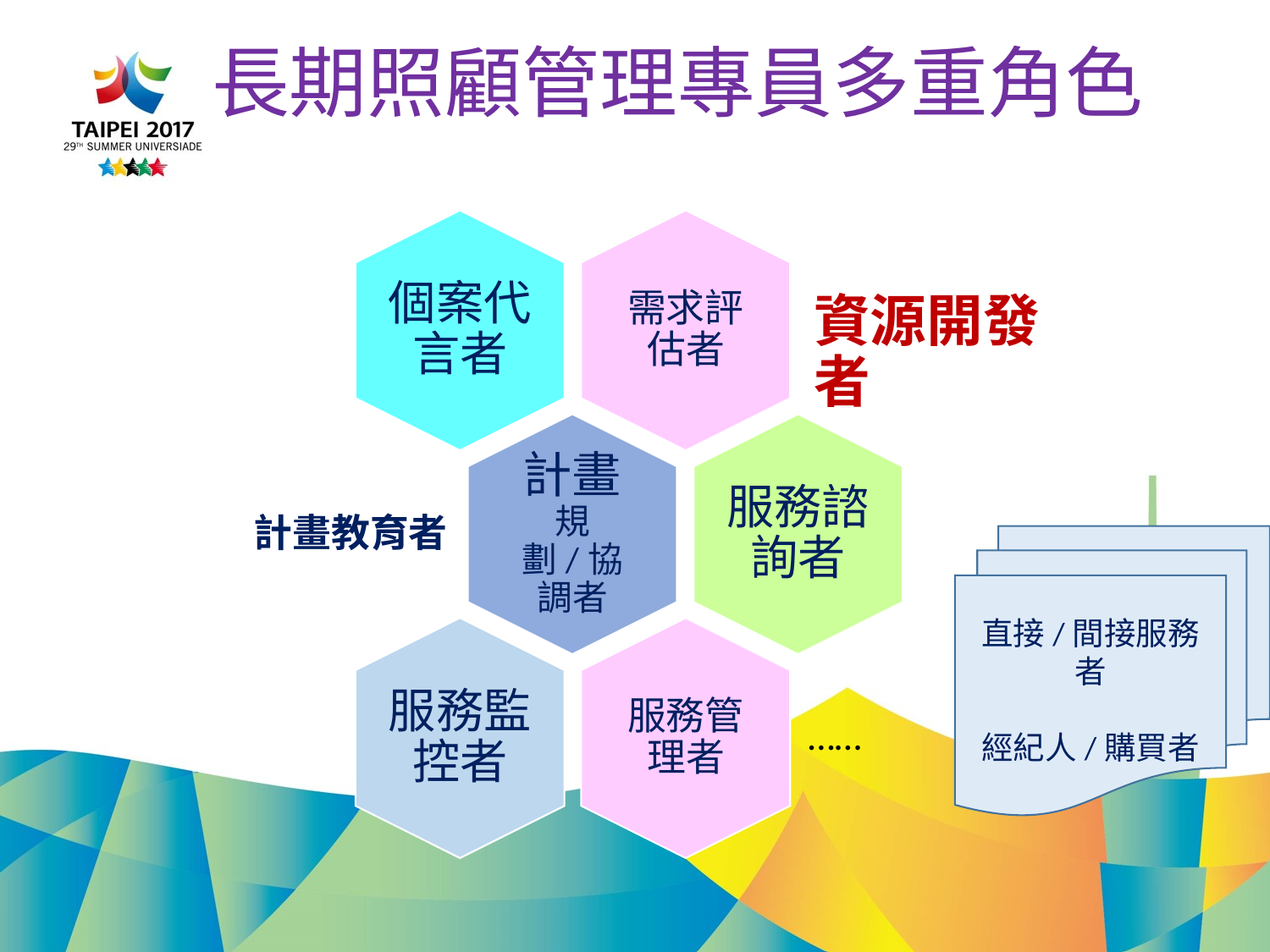

# 長期照顧管理專員多重角色
需求評估者
資源開發者
個案代言者
計畫規劃/協調者
計畫教育者
服務諮詢者
服務管理者
……
服務監控者
直接/間接服務者

經紀人/購買者